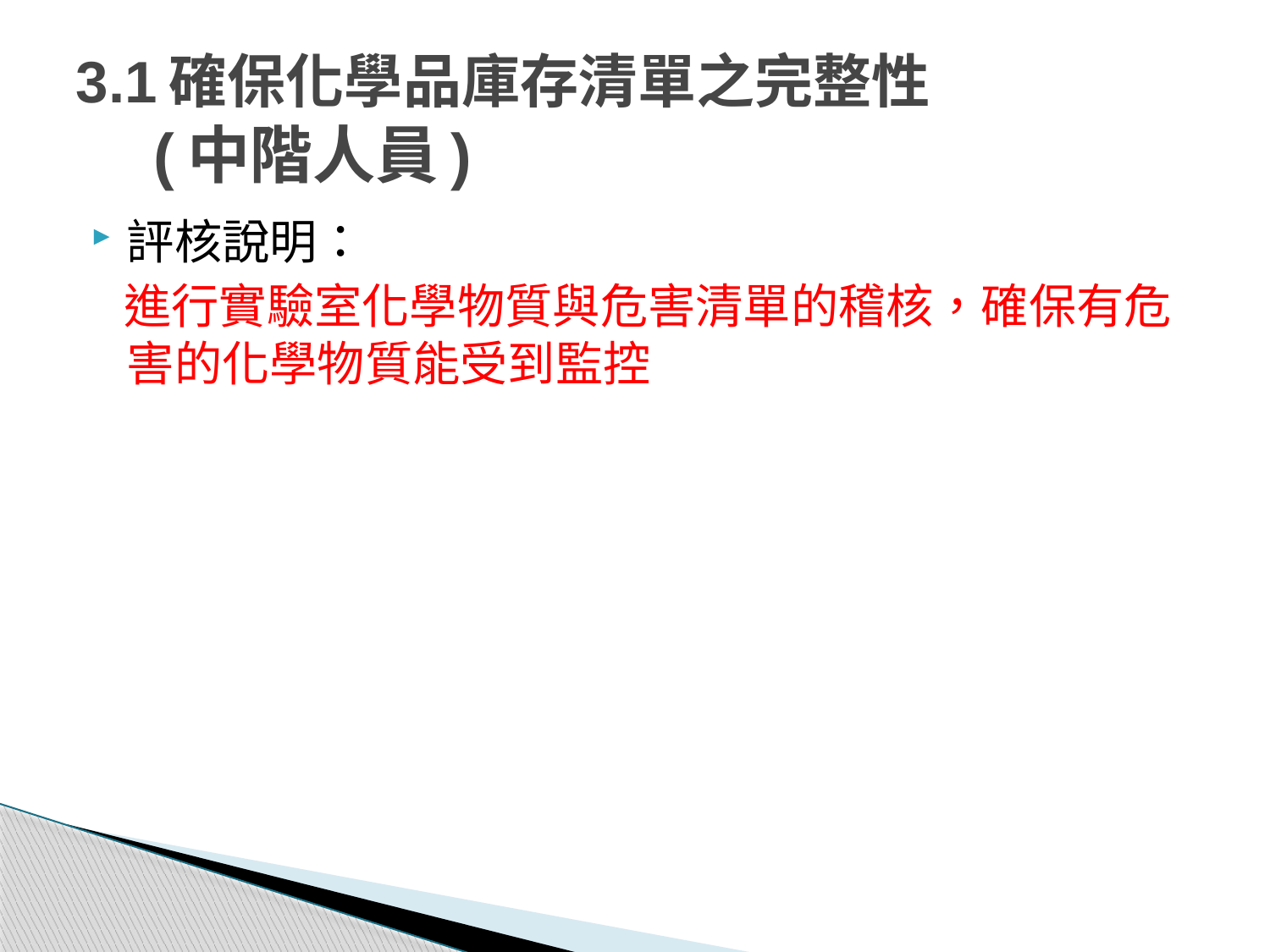

# 3.1確保化學品庫存清單之完整性 (中階人員)
評核說明：
  進行實驗室化學物質與危害清單的稽核，確保有危害的化學物質能受到監控